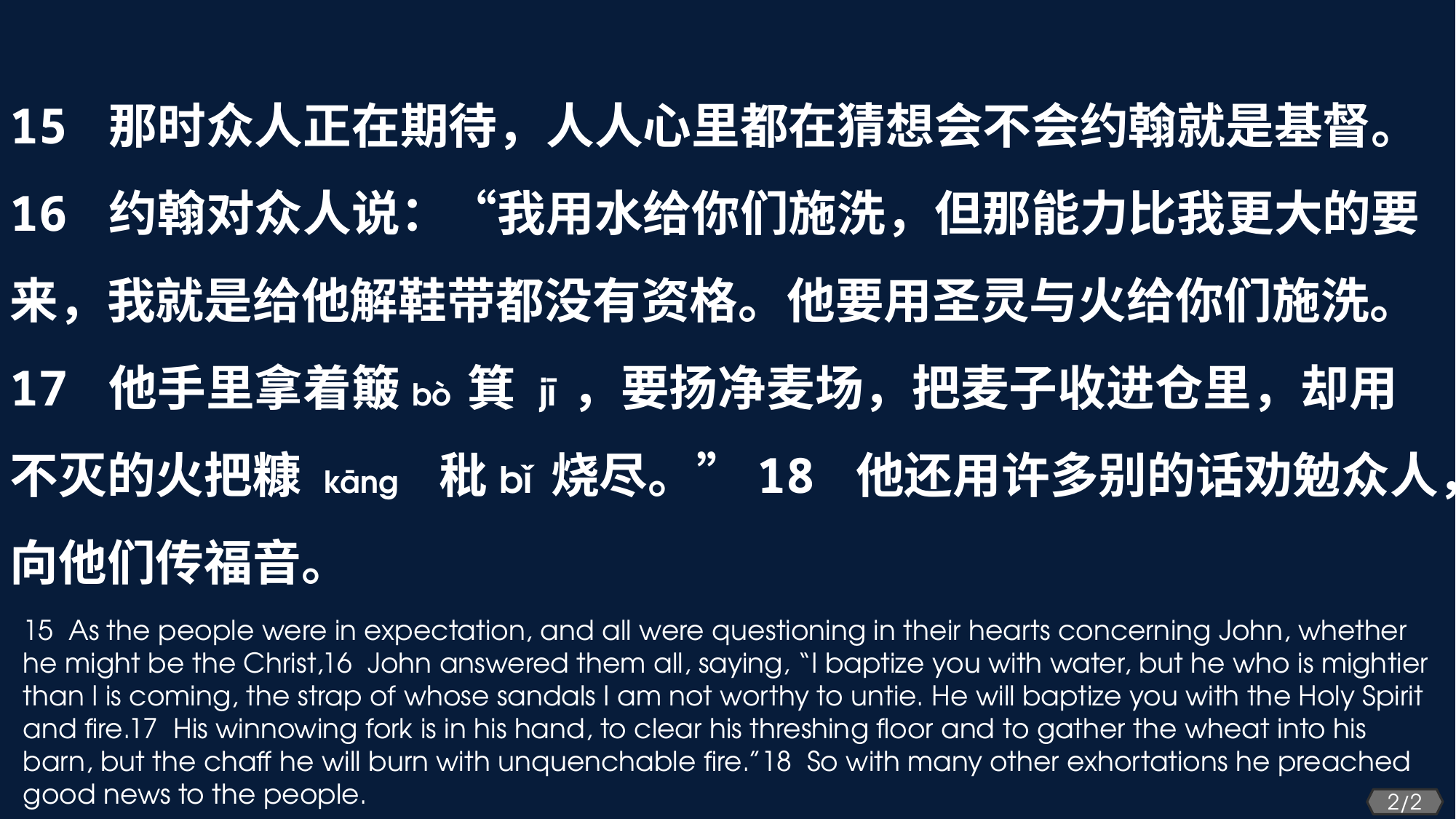

15 那时众人正在期待，人人心里都在猜想会不会约翰就是基督。16 约翰对众人说：“我用水给你们施洗，但那能力比我更大的要来，我就是给他解鞋带都没有资格。他要用圣灵与火给你们施洗。17 他手里拿着簸bò 箕 jī ，要扬净麦场，把麦子收进仓里，却用不灭的火把糠 kāng 秕bǐ 烧尽。”18 他还用许多别的话劝勉众人，向他们传福音。

15  As the people were in expectation, and all were questioning in their hearts concerning John, whether he might be the Christ,16  John answered them all, saying, “I baptize you with water, but he who is mightier than I is coming, the strap of whose sandals I am not worthy to untie. He will baptize you with the Holy Spirit and fire.17  His winnowing fork is in his hand, to clear his threshing floor and to gather the wheat into his barn, but the chaff he will burn with unquenchable fire.”18  So with many other exhortations he preached good news to the people.

2/2